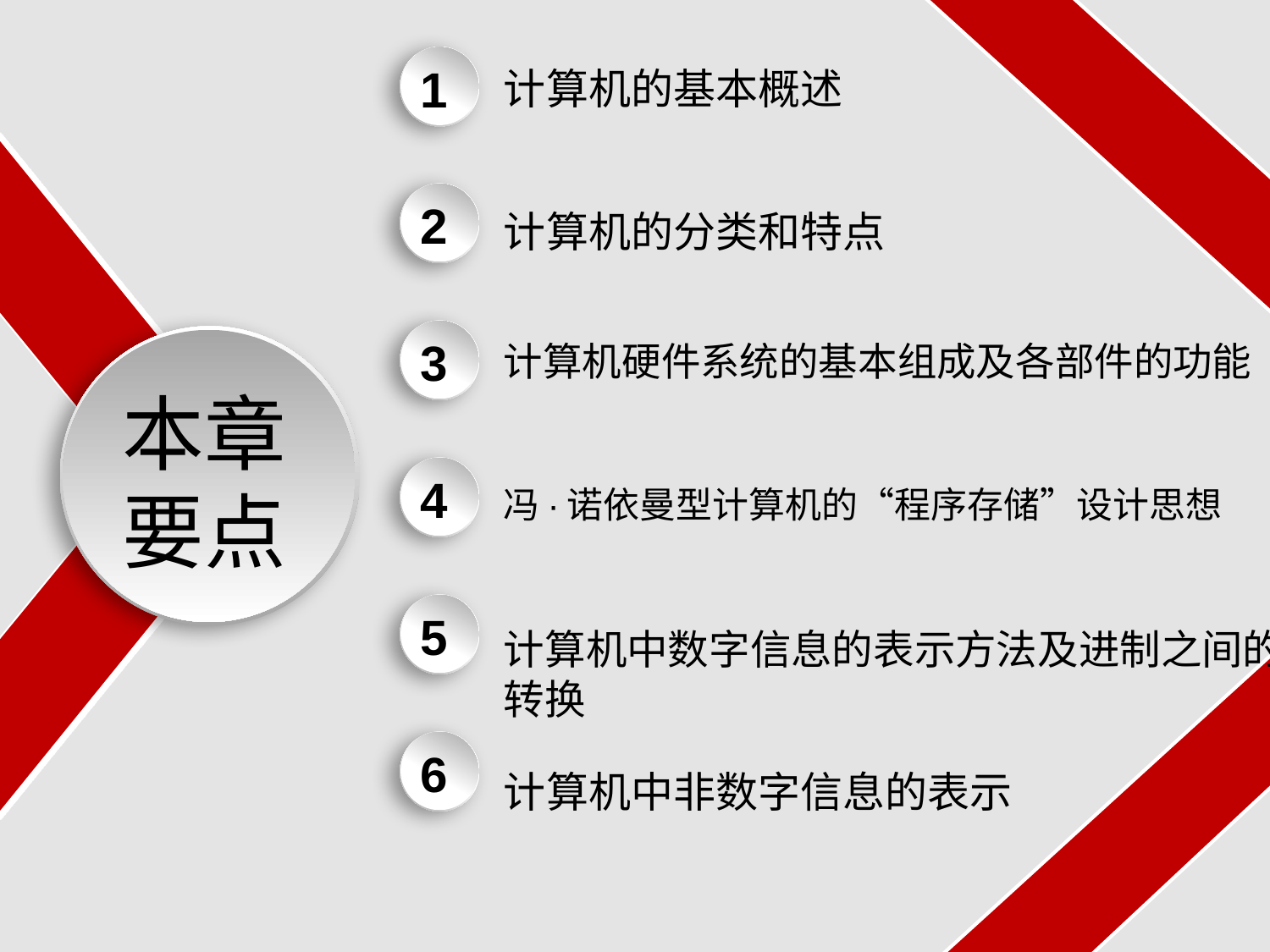

计算机的基本概述
计算机的分类和特点
计算机硬件系统的基本组成及各部件的功能
# 本章要点
冯·诺依曼型计算机的“程序存储”设计思想
计算机中数字信息的表示方法及进制之间的转换
计算机中非数字信息的表示
3